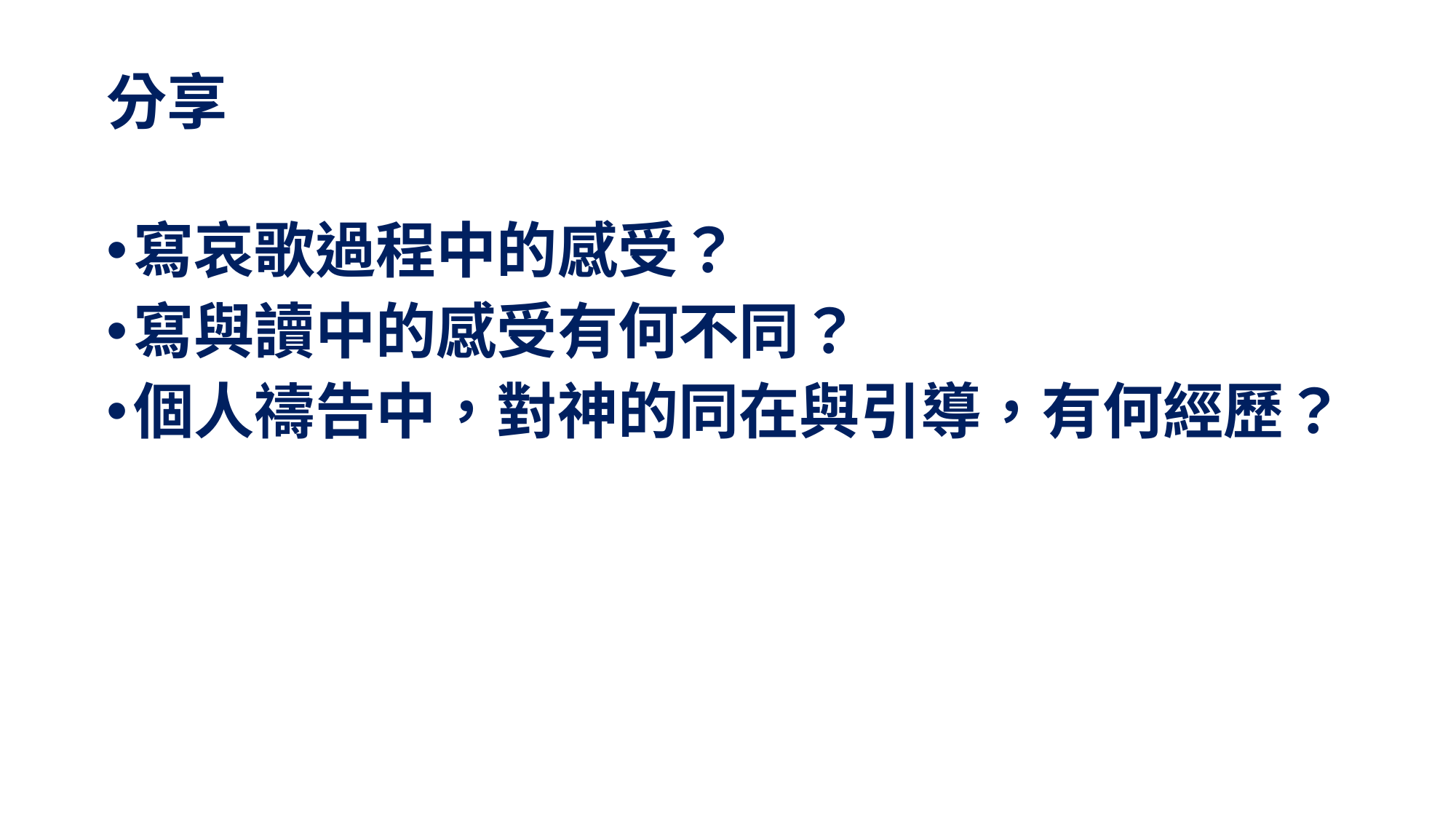

# 分享
寫哀歌過程中的感受？
寫與讀中的感受有何不同？
個人禱告中，對神的同在與引導，有何經歷？